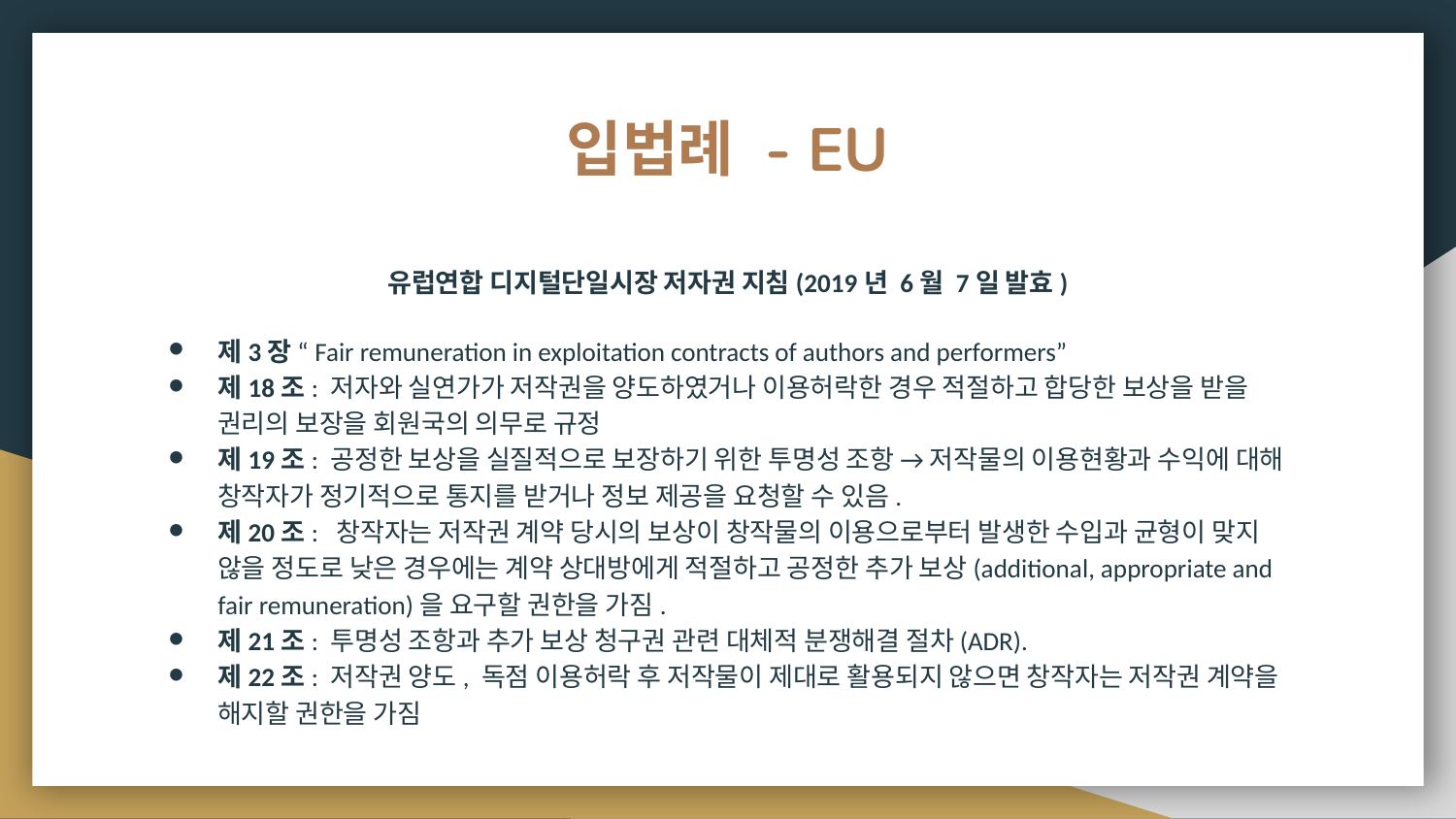

# 입법례 - EU
유럽연합 디지털단일시장 저자권 지침(2019년 6월 7일 발효)
제3장 “Fair remuneration in exploitation contracts of authors and performers”
제18조: 저자와 실연가가 저작권을 양도하였거나 이용허락한 경우 적절하고 합당한 보상을 받을 권리의 보장을 회원국의 의무로 규정
제19조: 공정한 보상을 실질적으로 보장하기 위한 투명성 조항 → 저작물의 이용현황과 수익에 대해 창작자가 정기적으로 통지를 받거나 정보 제공을 요청할 수 있음.
제20조:  창작자는 저작권 계약 당시의 보상이 창작물의 이용으로부터 발생한 수입과 균형이 맞지 않을 정도로 낮은 경우에는 계약 상대방에게 적절하고 공정한 추가 보상(additional, appropriate and fair remuneration)을 요구할 권한을 가짐.
제21조: 투명성 조항과 추가 보상 청구권 관련 대체적 분쟁해결 절차(ADR).
제22조: 저작권 양도, 독점 이용허락 후 저작물이 제대로 활용되지 않으면 창작자는 저작권 계약을 해지할 권한을 가짐